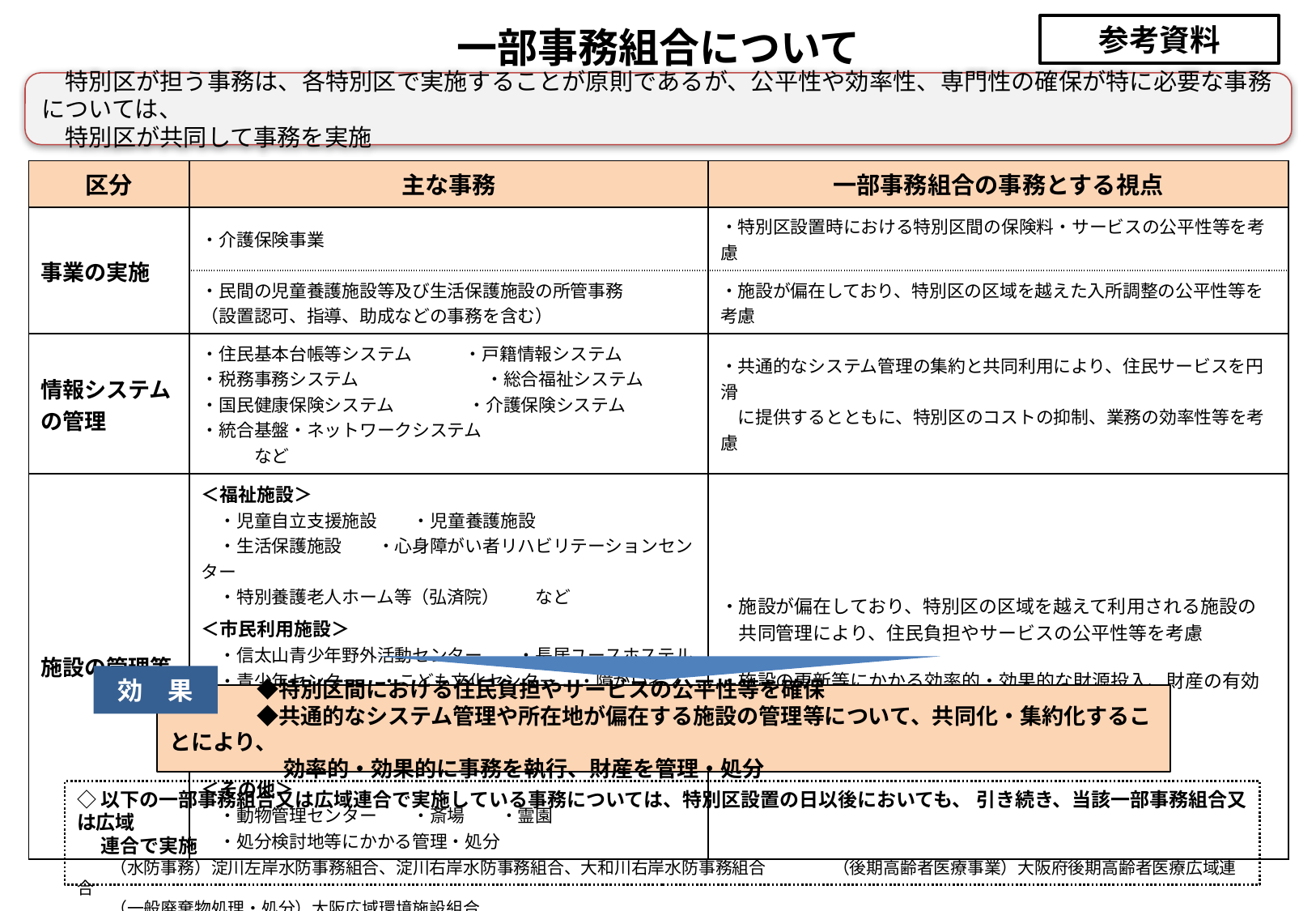

参考資料
一部事務組合について
　特別区が担う事務は、各特別区で実施することが原則であるが、公平性や効率性、専門性の確保が特に必要な事務については、
　特別区が共同して事務を実施
| 区分 | 主な事務 | 一部事務組合の事務とする視点 |
| --- | --- | --- |
| 事業の実施 | ・介護保険事業 | ・特別区設置時における特別区間の保険料・サービスの公平性等を考慮 |
|  | ・民間の児童養護施設等及び生活保護施設の所管事務 （設置認可、指導、助成などの事務を含む） | ・施設が偏在しており、特別区の区域を越えた入所調整の公平性等を考慮 |
| 情報システム の管理 | ・住民基本台帳等システム　　　・戸籍情報システム ・税務事務システム　　　　　 　　・総合福祉システム ・国民健康保険システム　　 　　・介護保険システム ・統合基盤・ネットワークシステム　　　　　　　　　　　　　　　など | ・共通的なシステム管理の集約と共同利用により、住民サービスを円滑　 　に提供するとともに、特別区のコストの抑制、業務の効率性等を考慮 |
| 施設の管理等 | ＜福祉施設＞ 　・児童自立支援施設　　・児童養護施設 　・生活保護施設　　・心身障がい者リハビリテーションセンター 　・特別養護老人ホーム等（弘済院）　　など ＜市民利用施設＞ 　・信太山青少年野外活動センター　　・長居ユースホステル 　・青少年センタ－　 ・こども文化センター　 ・障がい者スポーツセンター 　・中央体育館　　・大阪プール　　・靱テニスセンター、靱庭球場 ＜その他＞ 　・動物管理センター　　・斎場　　・霊園 　・処分検討地等にかかる管理・処分 | ・施設が偏在しており、特別区の区域を越えて利用される施設の 　共同管理により、住民負担やサービスの公平性等を考慮 ・施設の更新等にかかる効率的・効果的な財源投入、財産の有効 　な活用・処分などを考慮 |

効　果
　　　　◆特別区間における住民負担やサービスの公平性等を確保
　　　　◆共通的なシステム管理や所在地が偏在する施設の管理等について、共同化・集約化することにより、
　　　　　 効率的・効果的に事務を執行、財産を管理・処分
◇以下の一部事務組合又は広域連合で実施している事務については、特別区設置の日以後においても、 引き続き、当該一部事務組合又は広域
　 連合で実施
　　（水防事務）淀川左岸水防事務組合、淀川右岸水防事務組合、大和川右岸水防事務組合　　　　（後期高齢者医療事業）大阪府後期高齢者医療広域連合
　　（一般廃棄物処理・処分）大阪広域環境施設組合